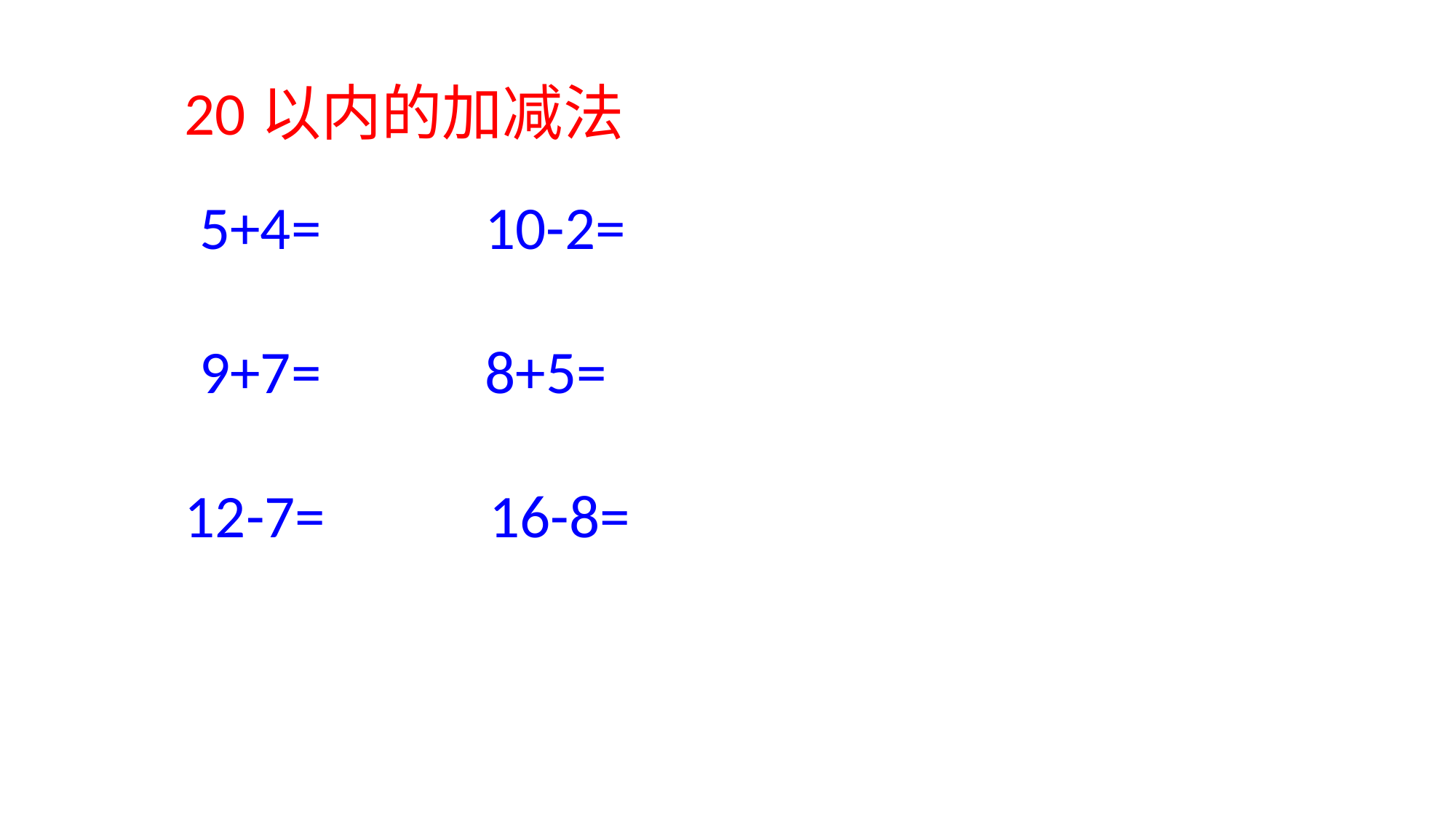

20以内的加减法
5+4=            10-2=
9+7=            8+5=
12-7=            16-8=